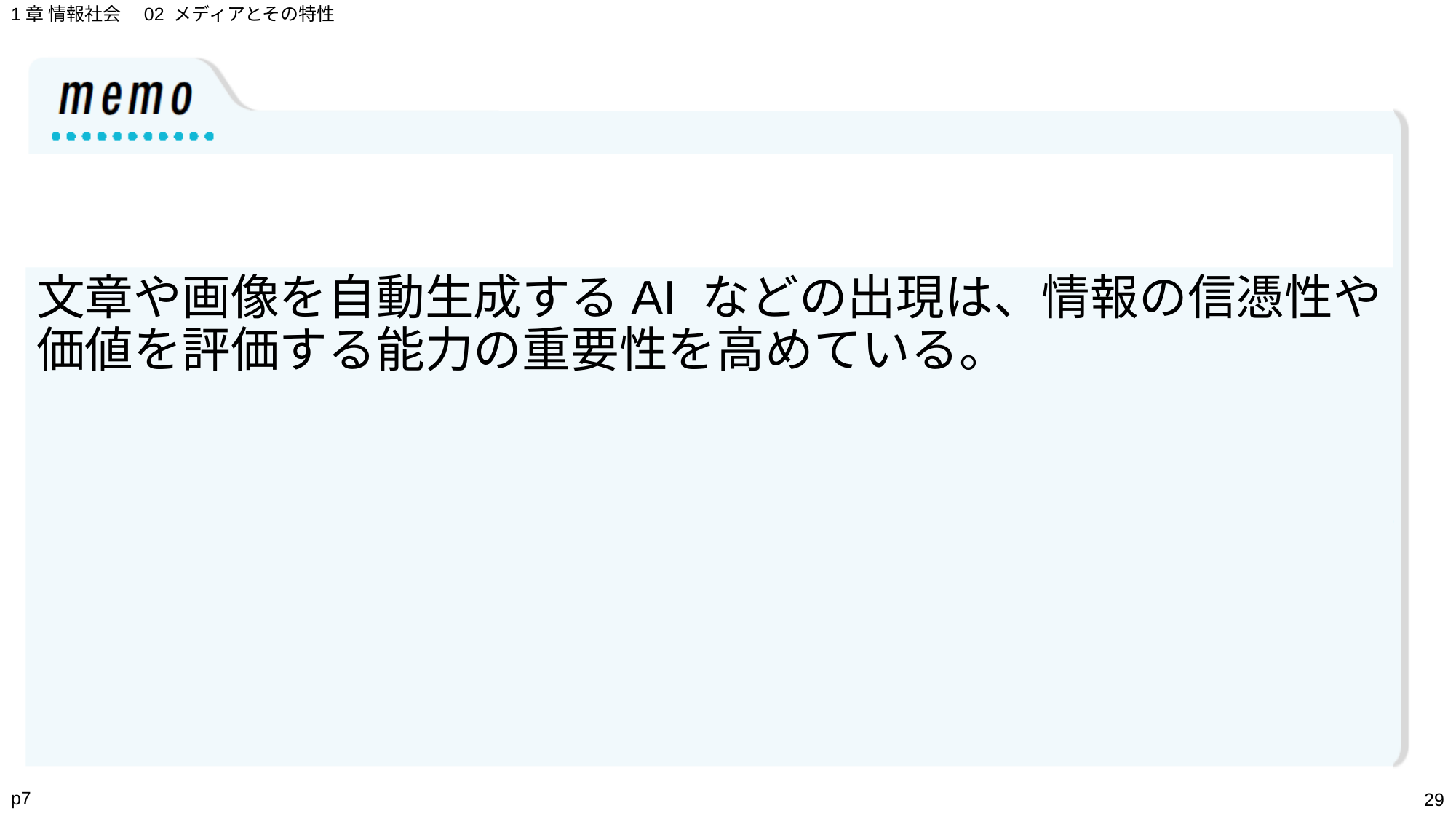

1章 情報社会　02 メディアとその特性

文章や画像を自動生成するAI などの出現は、情報の信憑性や価値を評価する能力の重要性を高めている。
p7
29